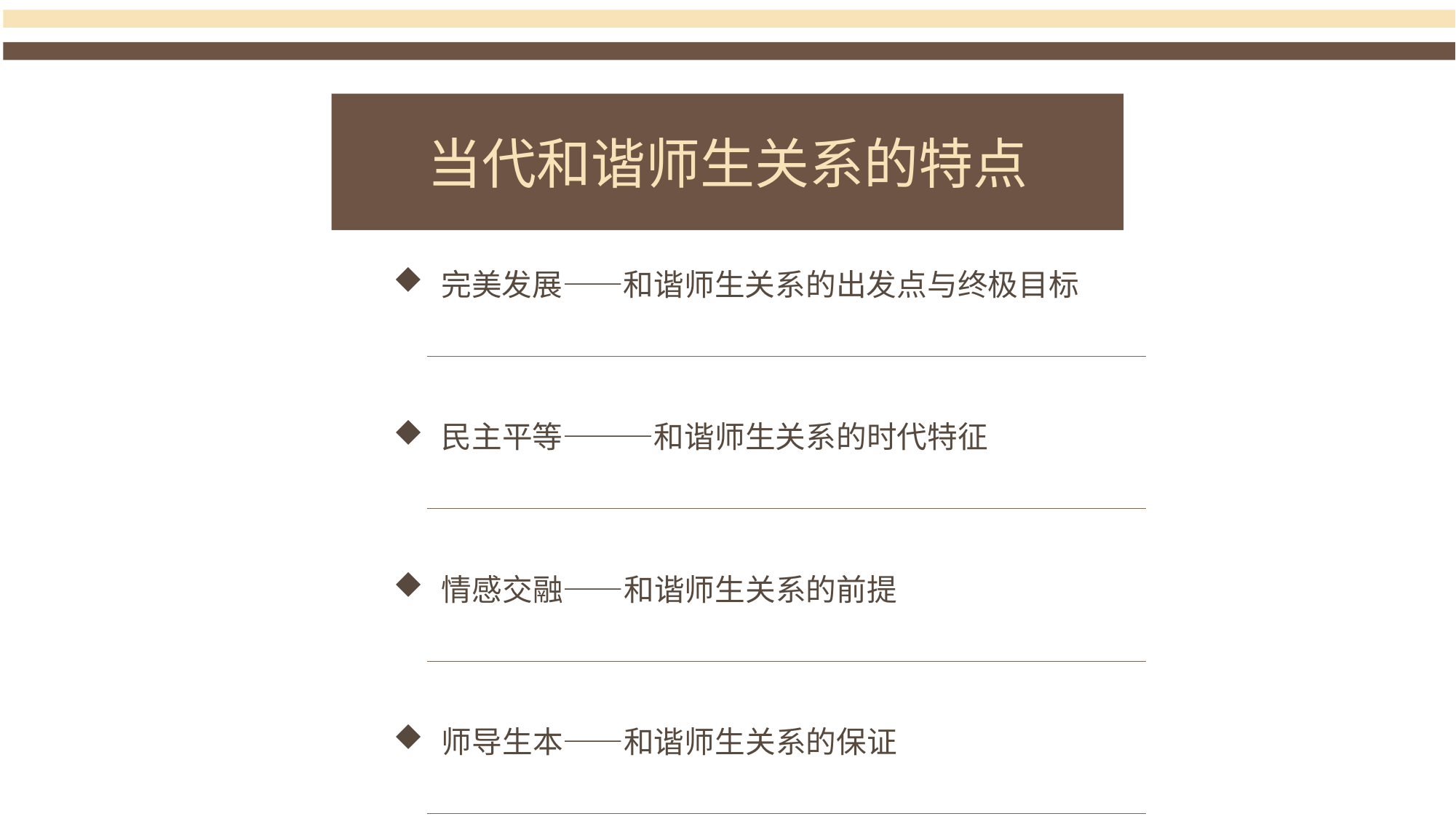

当代和谐师生关系的特点
 完美发展——和谐师生关系的出发点与终极目标

 民主平等———和谐师生关系的时代特征
 情感交融——和谐师生关系的前提
 师导生本——和谐师生关系的保证